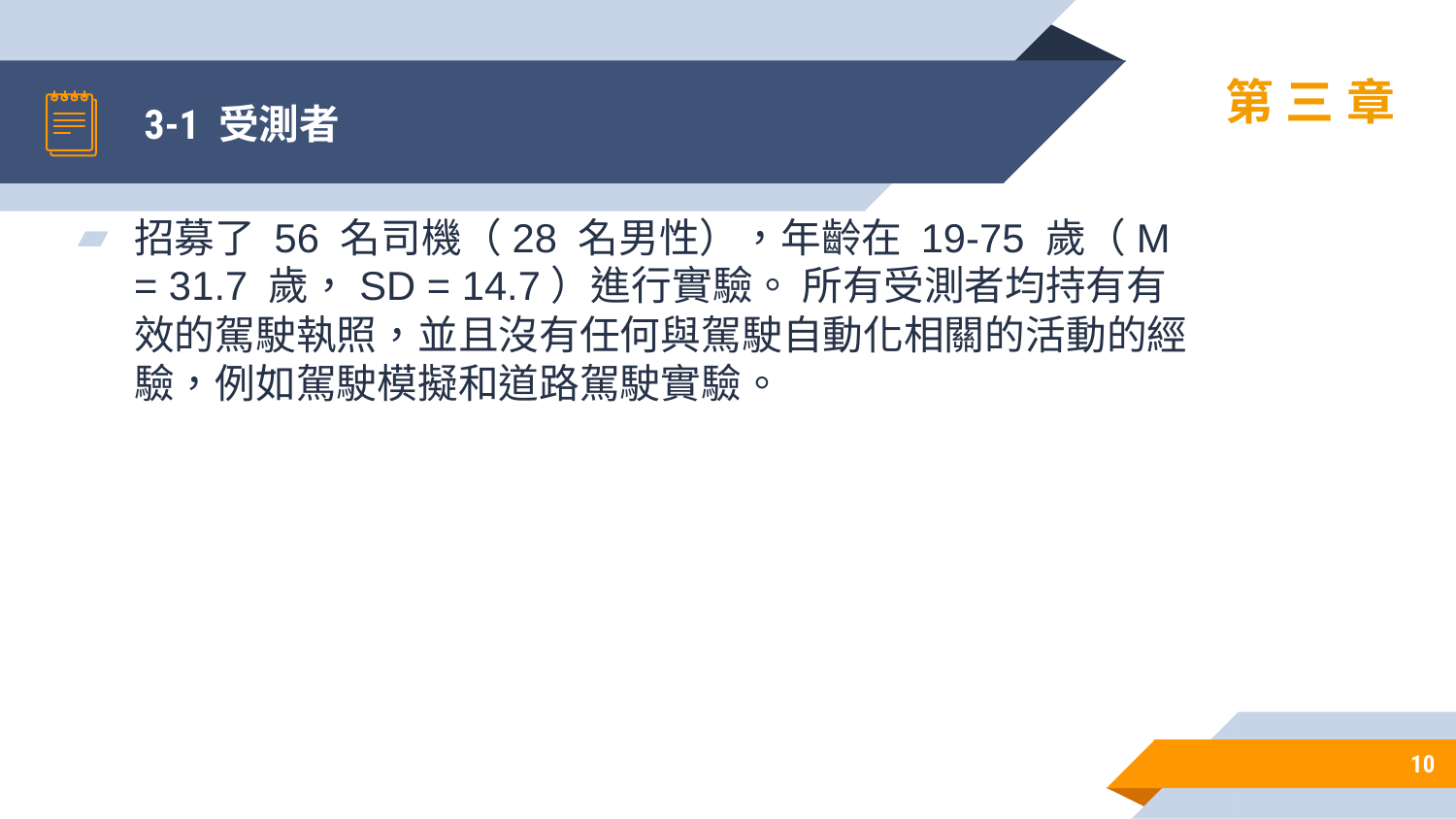

# 3-1 受測者
第三章

招募了 56 名司機（28 名男性），年齡在 19-75 歲（M = 31.7 歲，SD = 14.7）進行實驗。 所有受測者均持有有效的駕駛執照，並且沒有任何與駕駛自動化相關的活動的經驗，例如駕駛模擬和道路駕駛實驗。
10